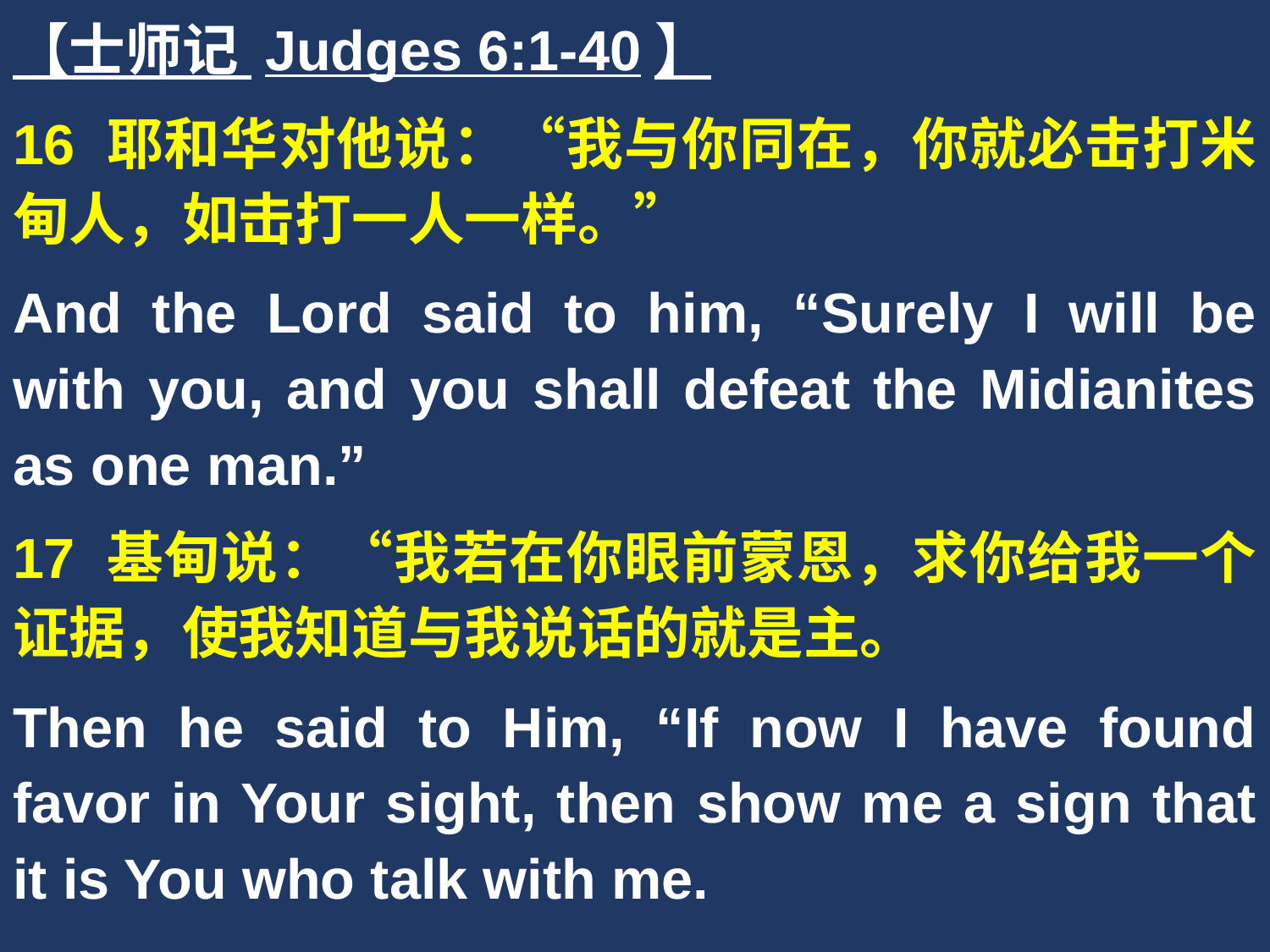

【士师记 Judges 6:1-40】
16 耶和华对他说：“我与你同在，你就必击打米甸人，如击打一人一样。”
And the Lord said to him, “Surely I will be with you, and you shall defeat the Midianites as one man.”
17 基甸说：“我若在你眼前蒙恩，求你给我一个证据，使我知道与我说话的就是主。
Then he said to Him, “If now I have found favor in Your sight, then show me a sign that it is You who talk with me.